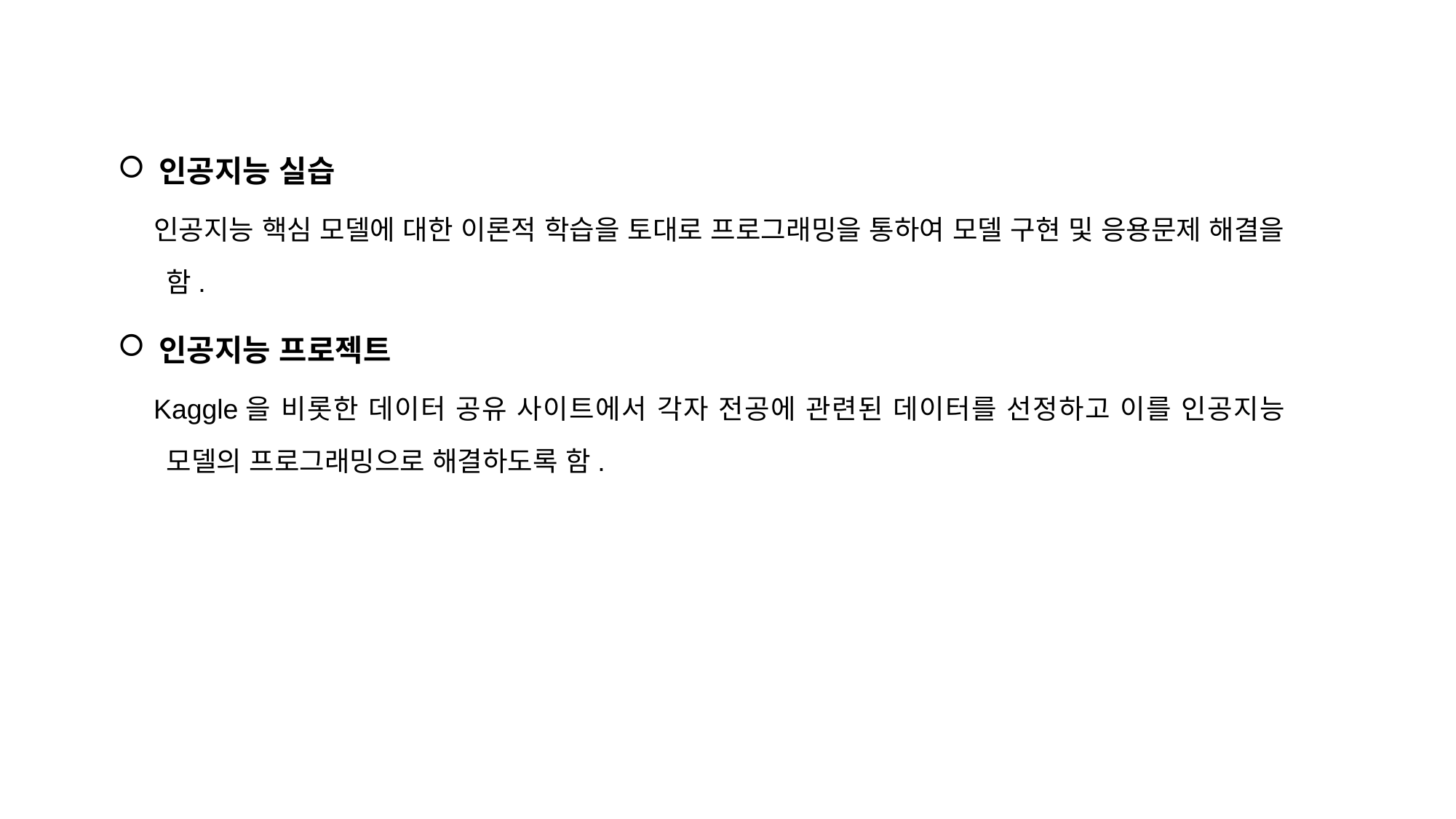

인공지능 실습
인공지능 핵심 모델에 대한 이론적 학습을 토대로 프로그래밍을 통하여 모델 구현 및 응용문제 해결을 함.

인공지능 프로젝트
Kaggle을 비롯한 데이터 공유 사이트에서 각자 전공에 관련된 데이터를 선정하고 이를 인공지능 모델의 프로그래밍으로 해결하도록 함.